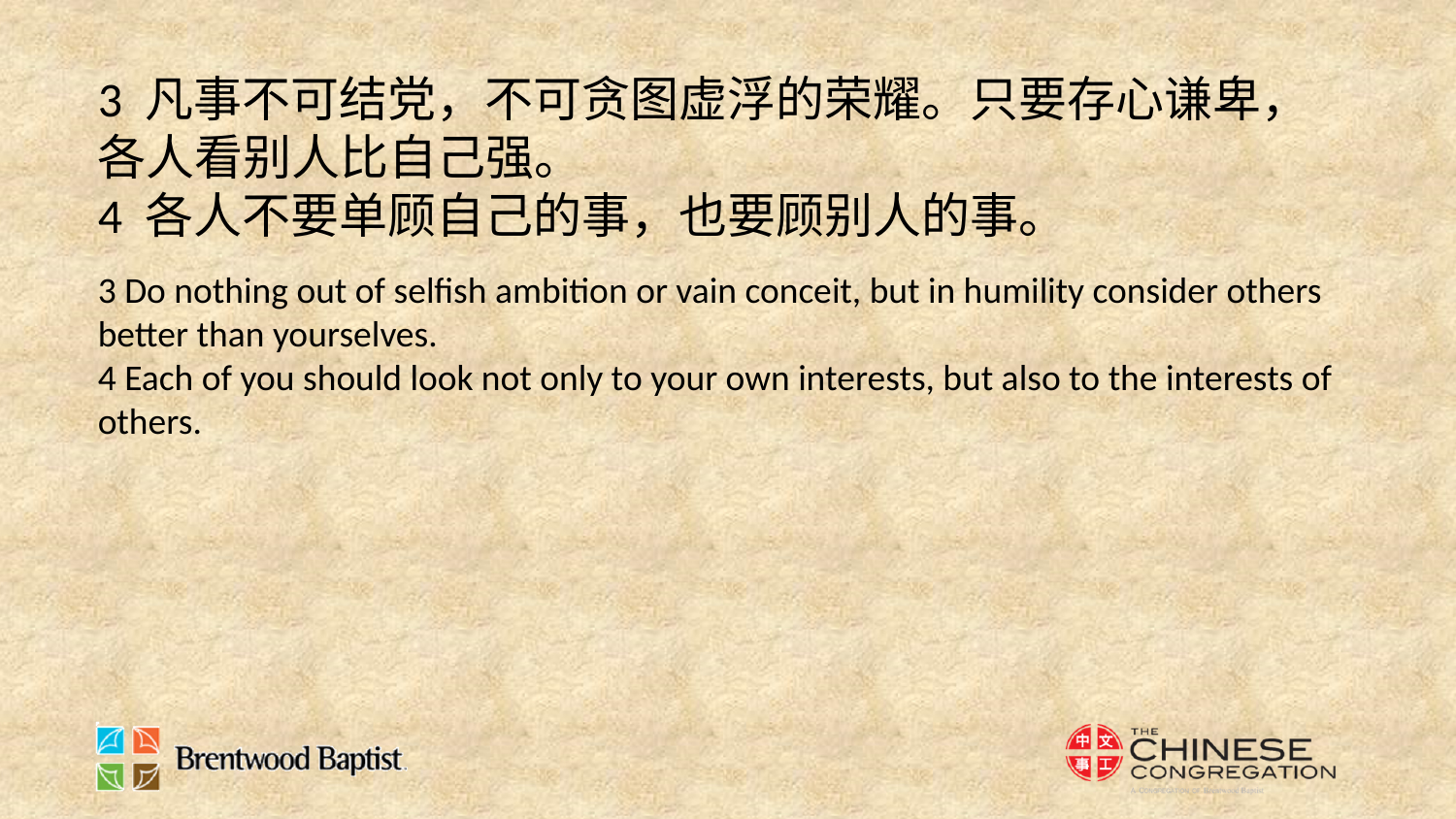

3 凡事不可结党，不可贪图虚浮的荣耀。只要存心谦卑，各人看别人比自己强。
4 各人不要单顾自己的事，也要顾别人的事。

3 Do nothing out of selfish ambition or vain conceit, but in humility consider others better than yourselves.
4 Each of you should look not only to your own interests, but also to the interests of others.